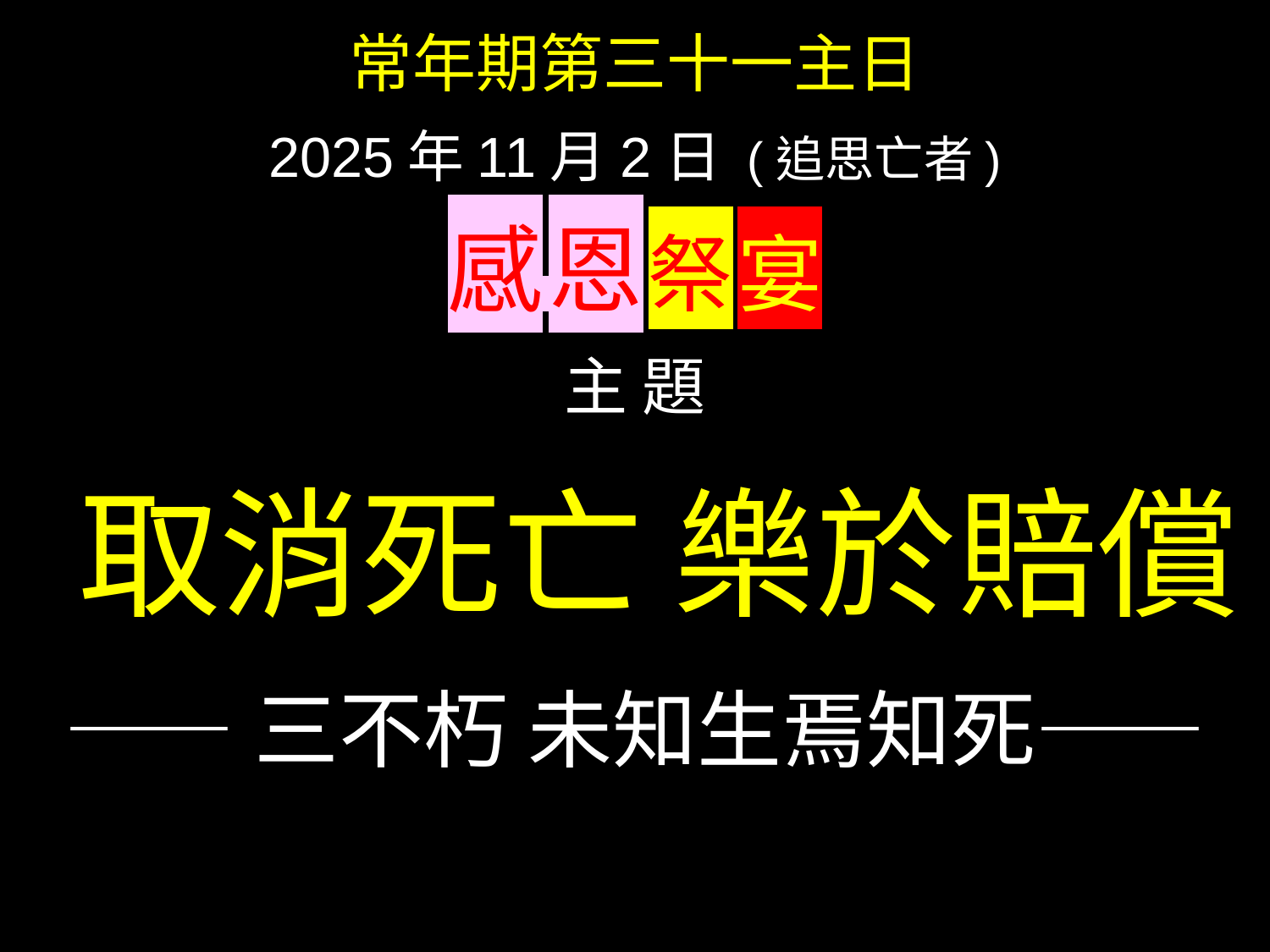

常年期第三十一主日
2025年11月2日 (追思亡者)
感 恩 祭 宴

主 題
 取消死亡 樂於賠償
——三不朽  未知生焉知死——